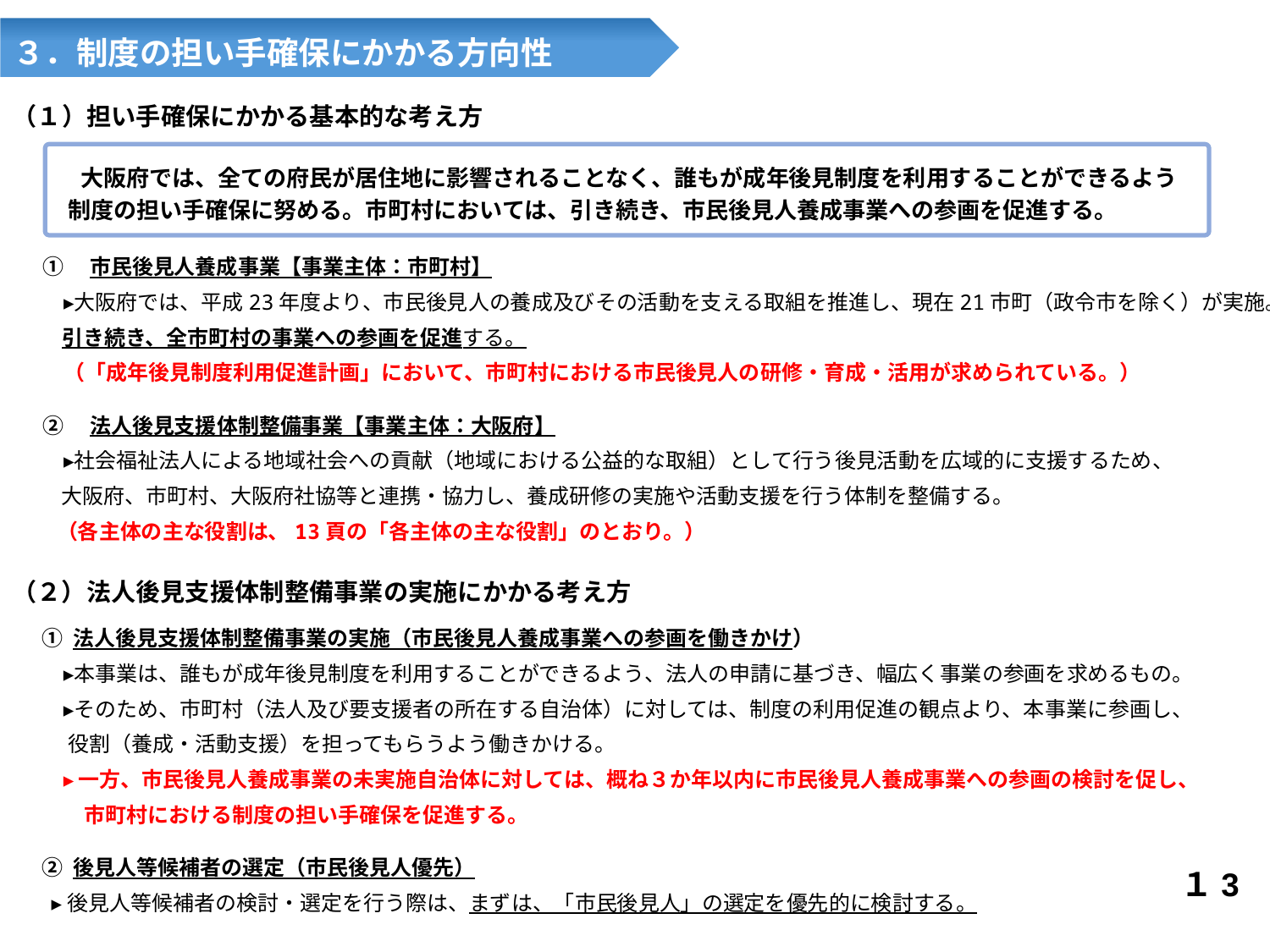

３．制度の担い手確保にかかる方向性
（１）担い手確保にかかる基本的な考え方

　大阪府では、全ての府民が居住地に影響されることなく、誰もが成年後見制度を利用することができるよう
 制度の担い手確保に努める。市町村においては、引き続き、市民後見人養成事業への参画を促進する。
①　市民後見人養成事業【事業主体：市町村】
　▸大阪府では、平成23年度より、市民後見人の養成及びその活動を支える取組を推進し、現在21市町（政令市を除く）が実施。
   引き続き、全市町村の事業への参画を促進する。
　（「成年後見制度利用促進計画」において、市町村における市民後見人の研修・育成・活用が求められている。）

②　法人後見支援体制整備事業【事業主体：大阪府】
　▸社会福祉法人による地域社会への貢献（地域における公益的な取組）として行う後見活動を広域的に支援するため、
   大阪府、市町村、大阪府社協等と連携・協力し、養成研修の実施や活動支援を行う体制を整備する。
  （各主体の主な役割は、13頁の「各主体の主な役割」のとおり。）
（２）法人後見支援体制整備事業の実施にかかる考え方
① 法人後見支援体制整備事業の実施（市民後見人養成事業への参画を働きかけ）
　▸本事業は、誰もが成年後見制度を利用することができるよう、法人の申請に基づき、幅広く事業の参画を求めるもの。
　▸そのため、市町村（法人及び要支援者の所在する自治体）に対しては、制度の利用促進の観点より、本事業に参画し、
　 役割（養成・活動支援）を担ってもらうよう働きかける。
　▸ 一方、市民後見人養成事業の未実施自治体に対しては、概ね３か年以内に市民後見人養成事業への参画の検討を促し、
　　市町村における制度の担い手確保を促進する。

② 後見人等候補者の選定（市民後見人優先）
  ▸後見人等候補者の検討・選定を行う際は、まずは、「市民後見人」の選定を優先的に検討する。
１3